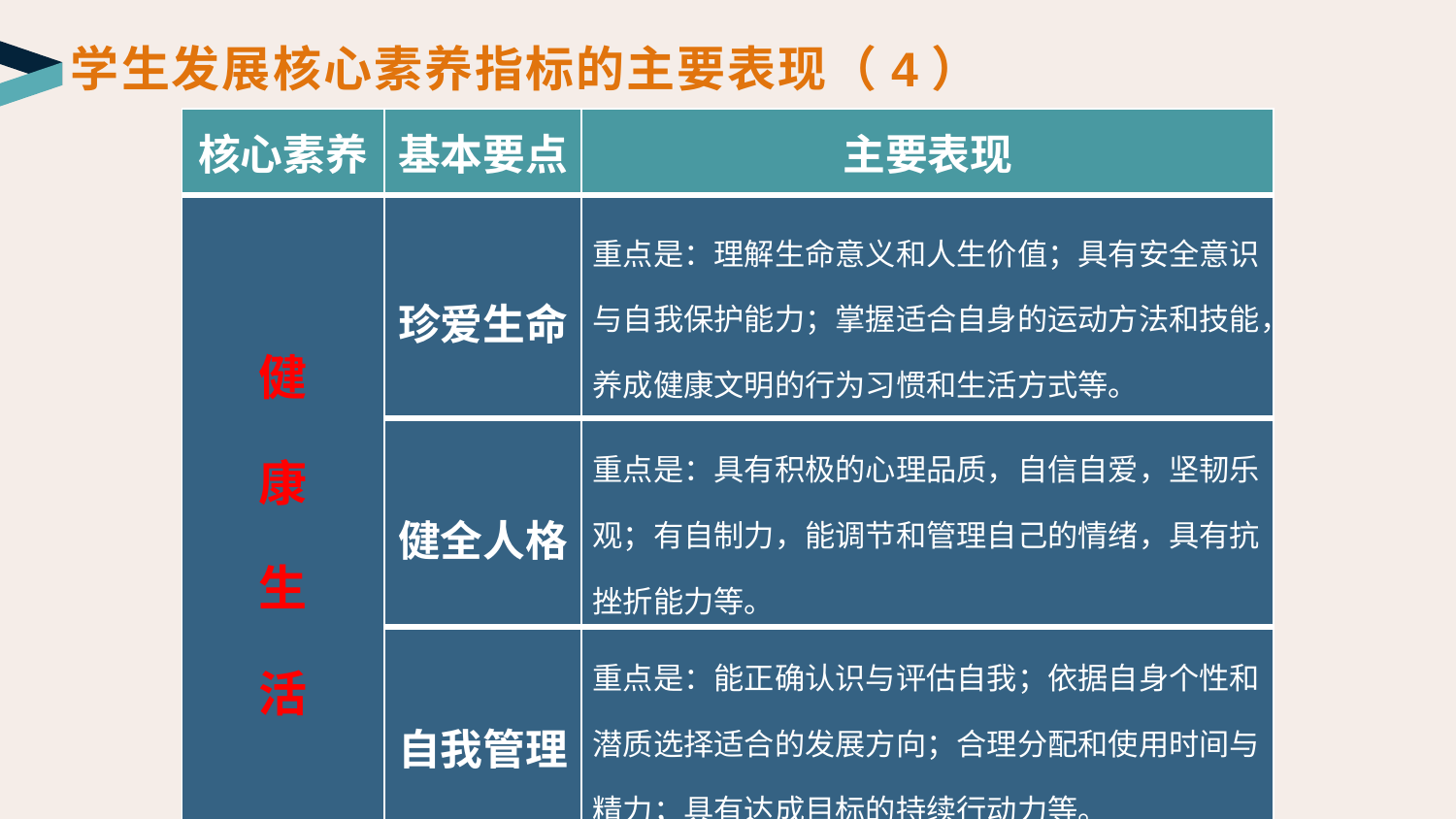

学生发展核心素养指标的主要表现（4）

| 核心素养 | 基本要点 | 主要表现 |
| --- | --- | --- |
| 健 康 生 活 | 珍爱生命 | 重点是：理解生命意义和人生价值；具有安全意识与自我保护能力；掌握适合自身的运动方法和技能，养成健康文明的行为习惯和生活方式等。 |
|  | 健全人格 | 重点是：具有积极的心理品质，自信自爱，坚韧乐观；有自制力，能调节和管理自己的情绪，具有抗挫折能力等。 |
|  | 自我管理 | 重点是：能正确认识与评估自我；依据自身个性和潜质选择适合的发展方向；合理分配和使用时间与精力；具有达成目标的持续行动力等。 |